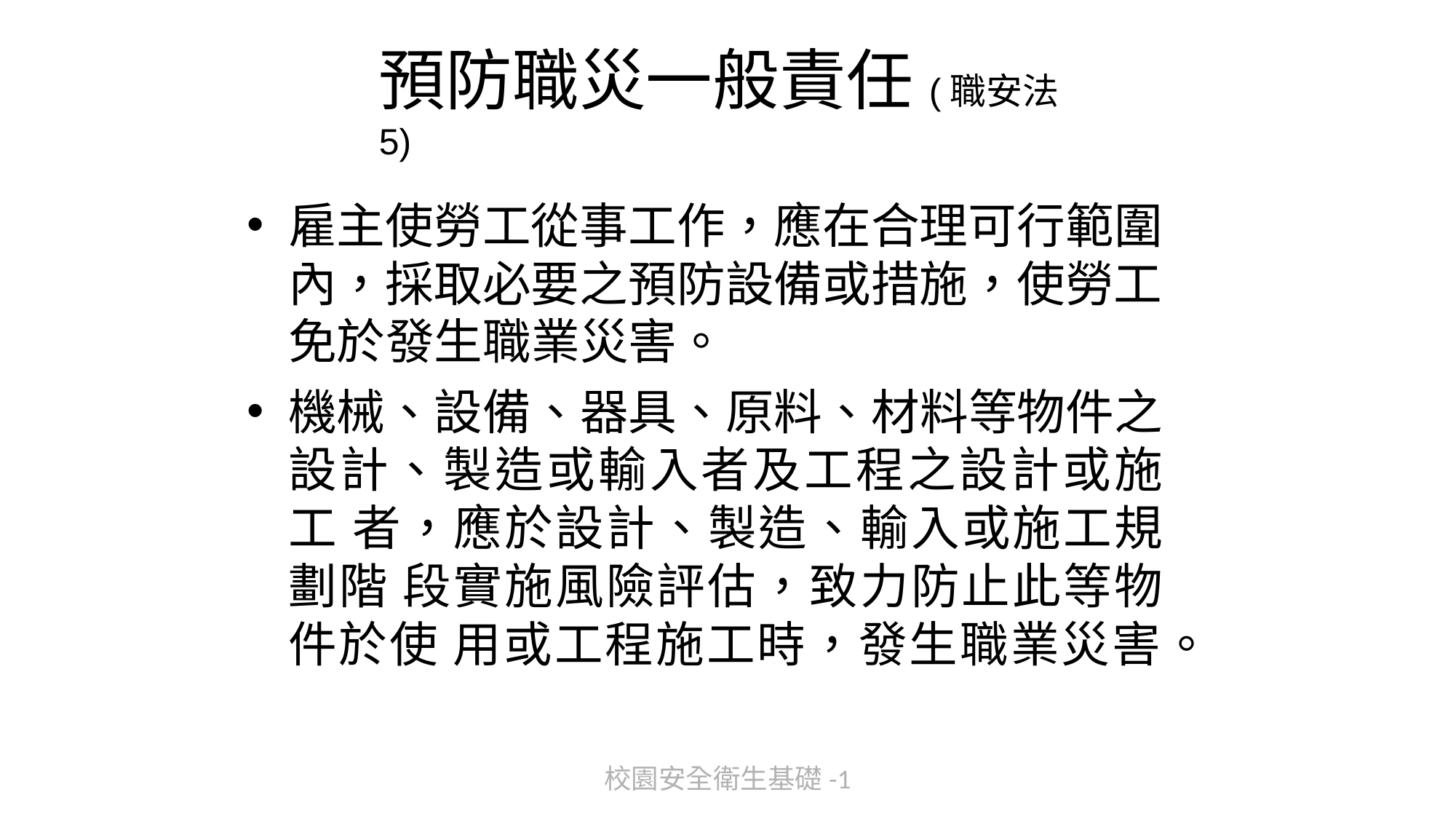

# 預防職災一般責任(職安法5)
雇主使勞工從事工作，應在合理可行範圍 內，採取必要之預防設備或措施，使勞工 免於發生職業災害。
機械、設備、器具、原料、材料等物件之 設計、製造或輸入者及工程之設計或施工 者，應於設計、製造、輸入或施工規劃階 段實施風險評估，致力防止此等物件於使 用或工程施工時，發生職業災害。
校園安全衛生基礎-1
147